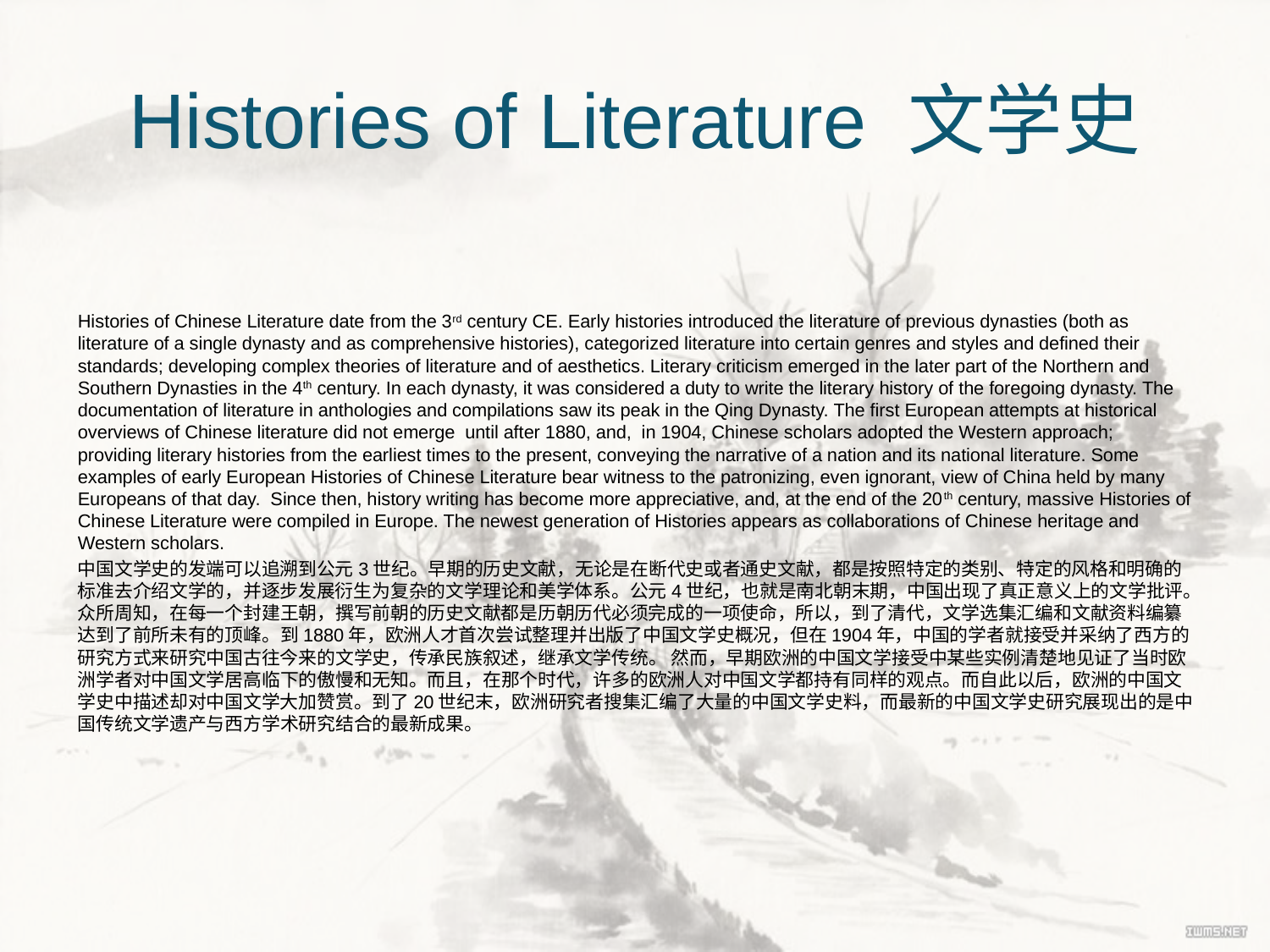

# Histories of Literature 文学史
Histories of Chinese Literature date from the 3rd century CE. Early histories introduced the literature of previous dynasties (both as literature of a single dynasty and as comprehensive histories), categorized literature into certain genres and styles and defined their standards; developing complex theories of literature and of aesthetics. Literary criticism emerged in the later part of the Northern and Southern Dynasties in the 4th century. In each dynasty, it was considered a duty to write the literary history of the foregoing dynasty. The documentation of literature in anthologies and compilations saw its peak in the Qing Dynasty. The first European attempts at historical overviews of Chinese literature did not emerge  until after 1880, and,  in 1904, Chinese scholars adopted the Western approach; providing literary histories from the earliest times to the present, conveying the narrative of a nation and its national literature. Some examples of early European Histories of Chinese Literature bear witness to the patronizing, even ignorant, view of China held by many Europeans of that day.  Since then, history writing has become more appreciative, and, at the end of the 20th century, massive Histories of Chinese Literature were compiled in Europe. The newest generation of Histories appears as collaborations of Chinese heritage and Western scholars.
中国文学史的发端可以追溯到公元3世纪。早期的历史文献，无论是在断代史或者通史文献，都是按照特定的类别、特定的风格和明确的标准去介绍文学的，并逐步发展衍生为复杂的文学理论和美学体系。公元4世纪，也就是南北朝末期，中国出现了真正意义上的文学批评。众所周知，在每一个封建王朝，撰写前朝的历史文献都是历朝历代必须完成的一项使命，所以，到了清代，文学选集汇编和文献资料编纂达到了前所未有的顶峰。到1880年，欧洲人才首次尝试整理并出版了中国文学史概况，但在1904年，中国的学者就接受并采纳了西方的研究方式来研究中国古往今来的文学史，传承民族叙述，继承文学传统。 然而，早期欧洲的中国文学接受中某些实例清楚地见证了当时欧洲学者对中国文学居高临下的傲慢和无知。而且，在那个时代，许多的欧洲人对中国文学都持有同样的观点。而自此以后，欧洲的中国文学史中描述却对中国文学大加赞赏。到了20世纪末，欧洲研究者搜集汇编了大量的中国文学史料，而最新的中国文学史研究展现出的是中国传统文学遗产与西方学术研究结合的最新成果。